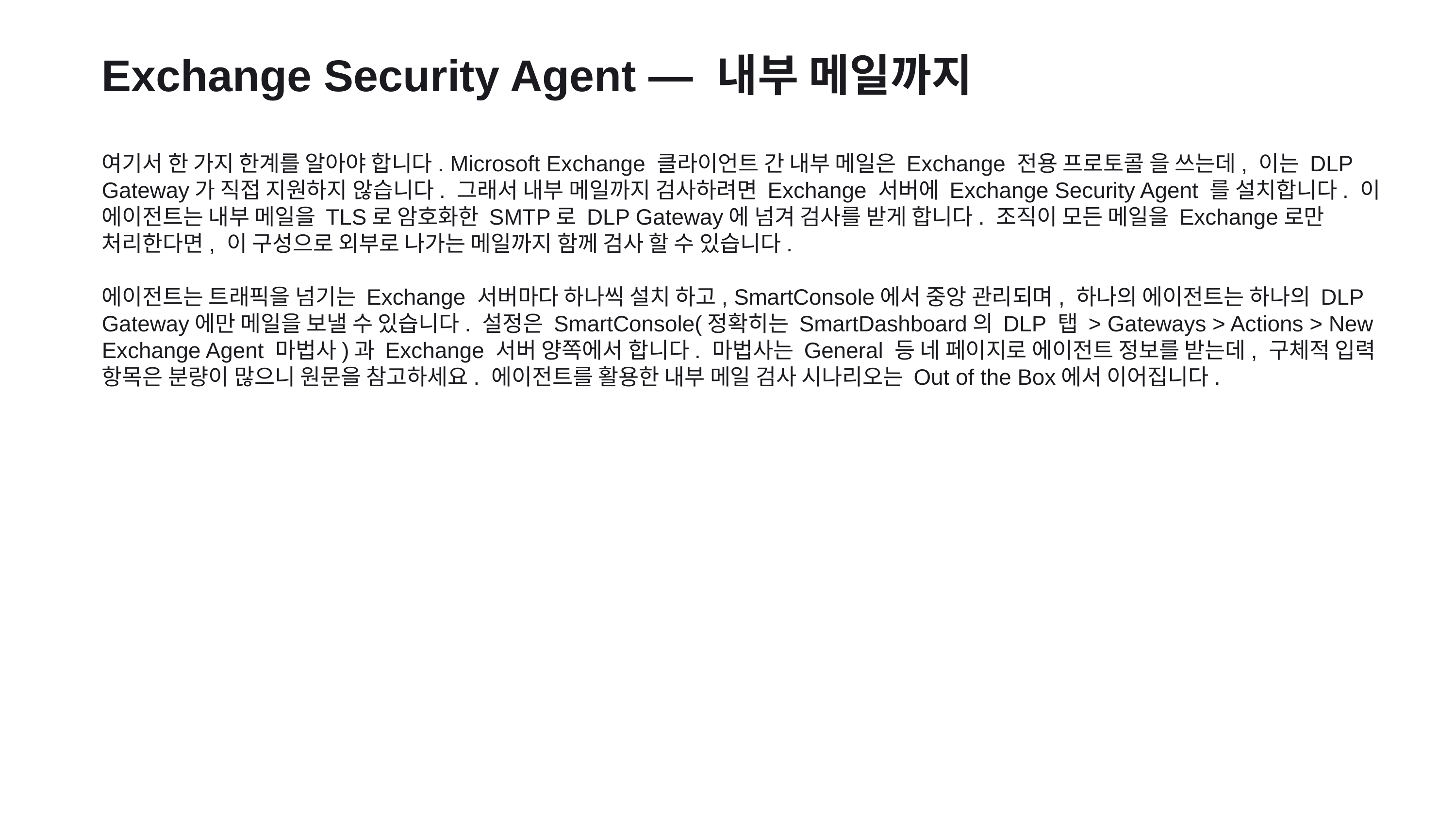

Exchange Security Agent — 내부 메일까지
여기서 한 가지 한계를 알아야 합니다. Microsoft Exchange 클라이언트 간 내부 메일은 Exchange 전용 프로토콜 을 쓰는데, 이는 DLP Gateway가 직접 지원하지 않습니다. 그래서 내부 메일까지 검사하려면 Exchange 서버에 Exchange Security Agent 를 설치합니다. 이 에이전트는 내부 메일을 TLS로 암호화한 SMTP로 DLP Gateway에 넘겨 검사를 받게 합니다. 조직이 모든 메일을 Exchange로만 처리한다면, 이 구성으로 외부로 나가는 메일까지 함께 검사 할 수 있습니다.

에이전트는 트래픽을 넘기는 Exchange 서버마다 하나씩 설치 하고, SmartConsole에서 중앙 관리되며, 하나의 에이전트는 하나의 DLP Gateway에만 메일을 보낼 수 있습니다. 설정은 SmartConsole(정확히는 SmartDashboard의 DLP 탭 > Gateways > Actions > New Exchange Agent 마법사)과 Exchange 서버 양쪽에서 합니다. 마법사는 General 등 네 페이지로 에이전트 정보를 받는데, 구체적 입력 항목은 분량이 많으니 원문을 참고하세요. 에이전트를 활용한 내부 메일 검사 시나리오는 Out of the Box에서 이어집니다.